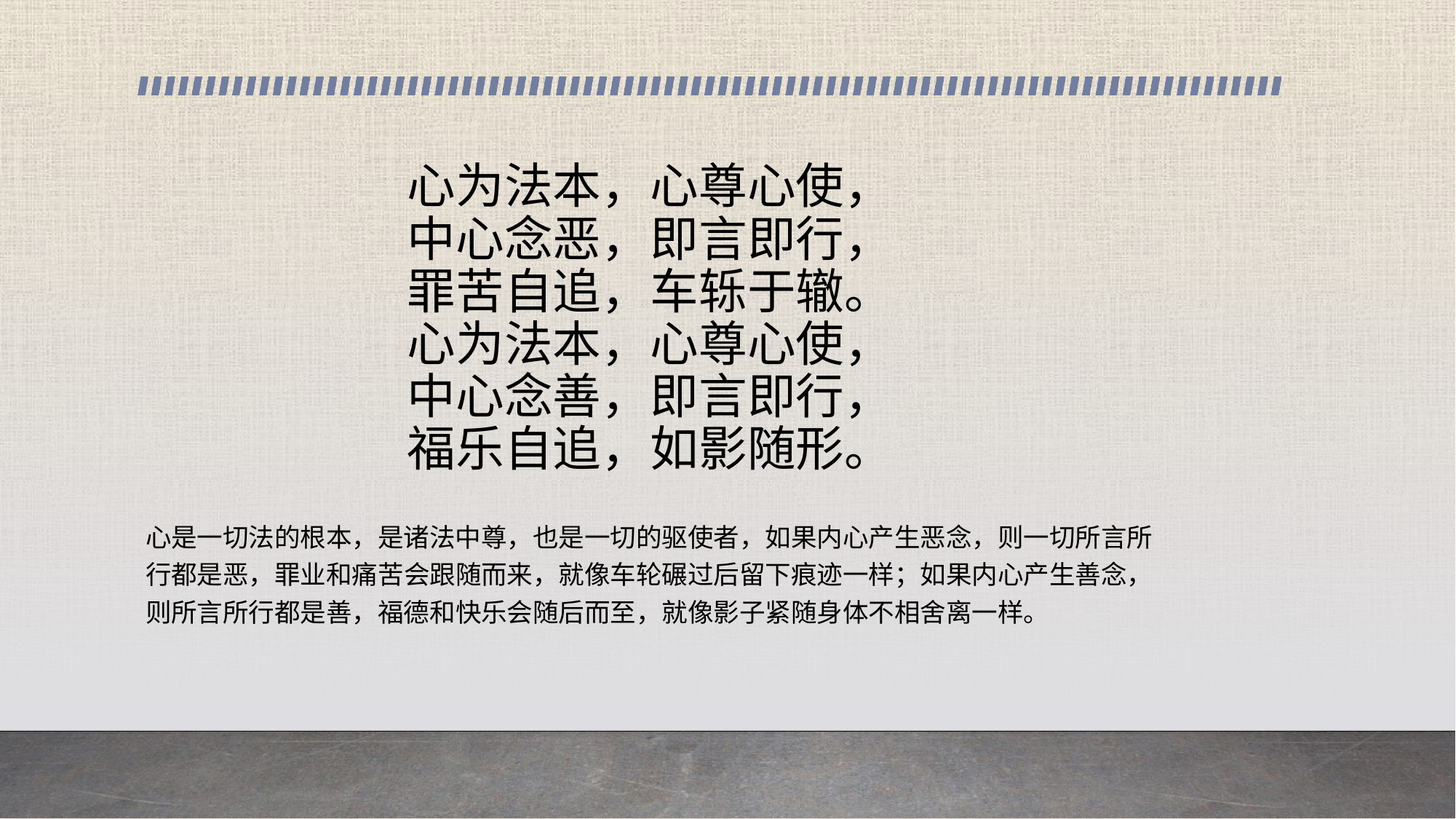

# 心为法本，心尊心使， 中心念恶，即言即行， 罪苦自追，车轹于辙。 心为法本，心尊心使， 中心念善，即言即行， 福乐自追，如影随形。
心是一切法的根本，是诸法中尊，也是一切的驱使者，如果内心产生恶念，则一切所言所行都是恶，罪业和痛苦会跟随而来，就像车轮碾过后留下痕迹一样；如果内心产生善念，则所言所行都是善，福德和快乐会随后而至，就像影子紧随身体不相舍离一样。